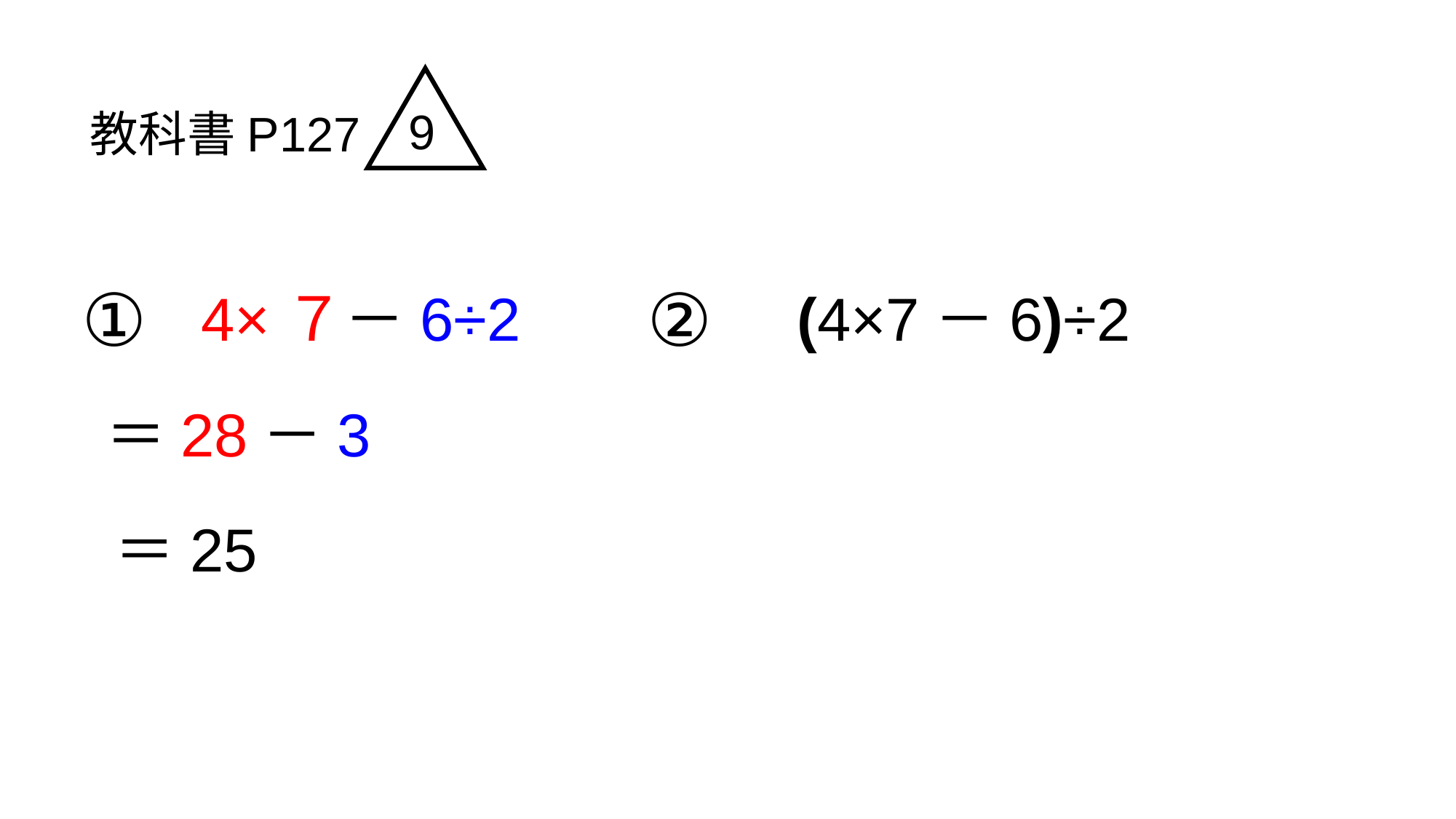

9
教科書P127
②
①
4×７－6÷2
(4×7－6)÷2
＝28－3
＝25